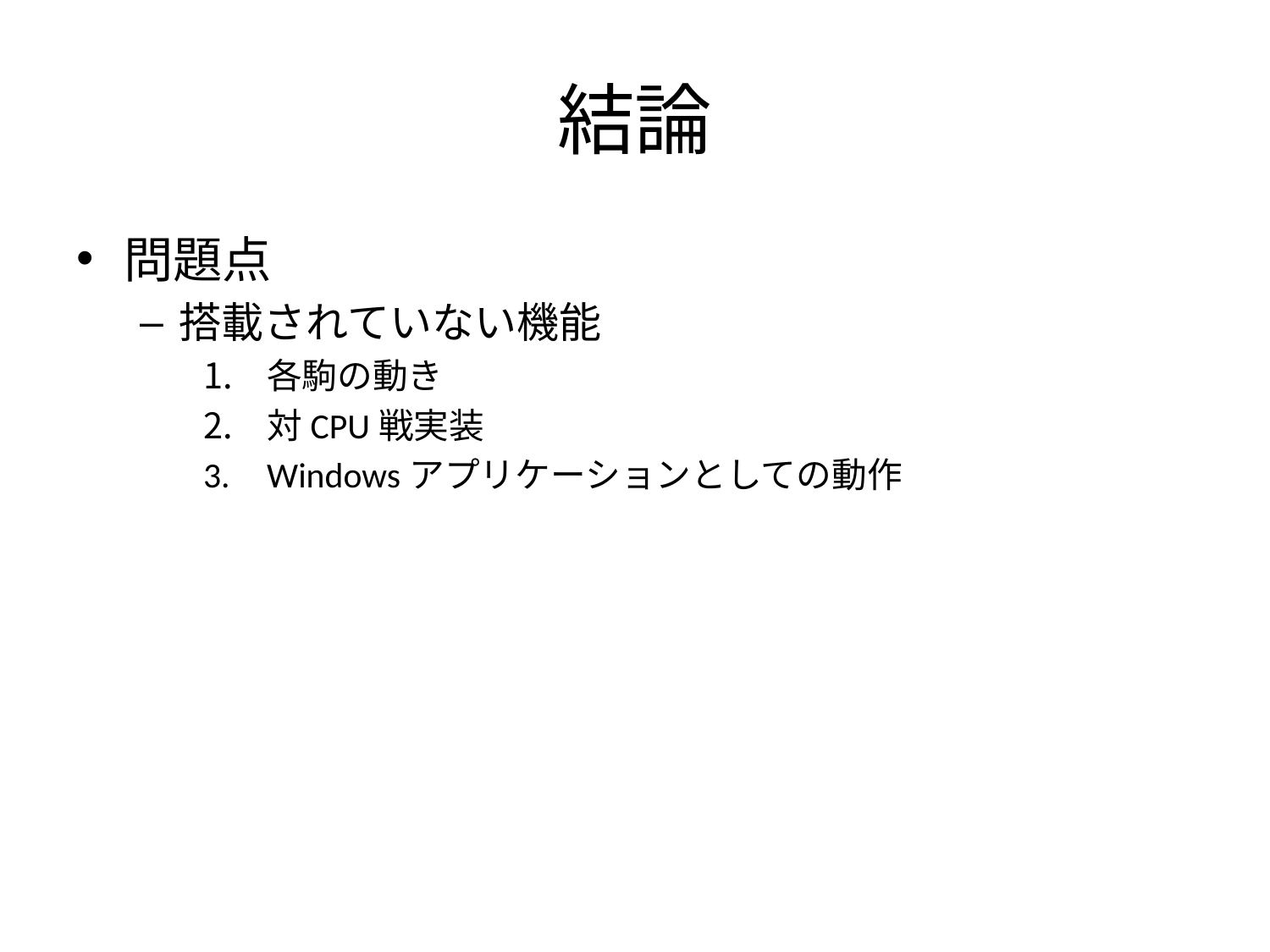

# 結論
問題点
搭載されていない機能
各駒の動き
対CPU戦実装
Windowsアプリケーションとしての動作